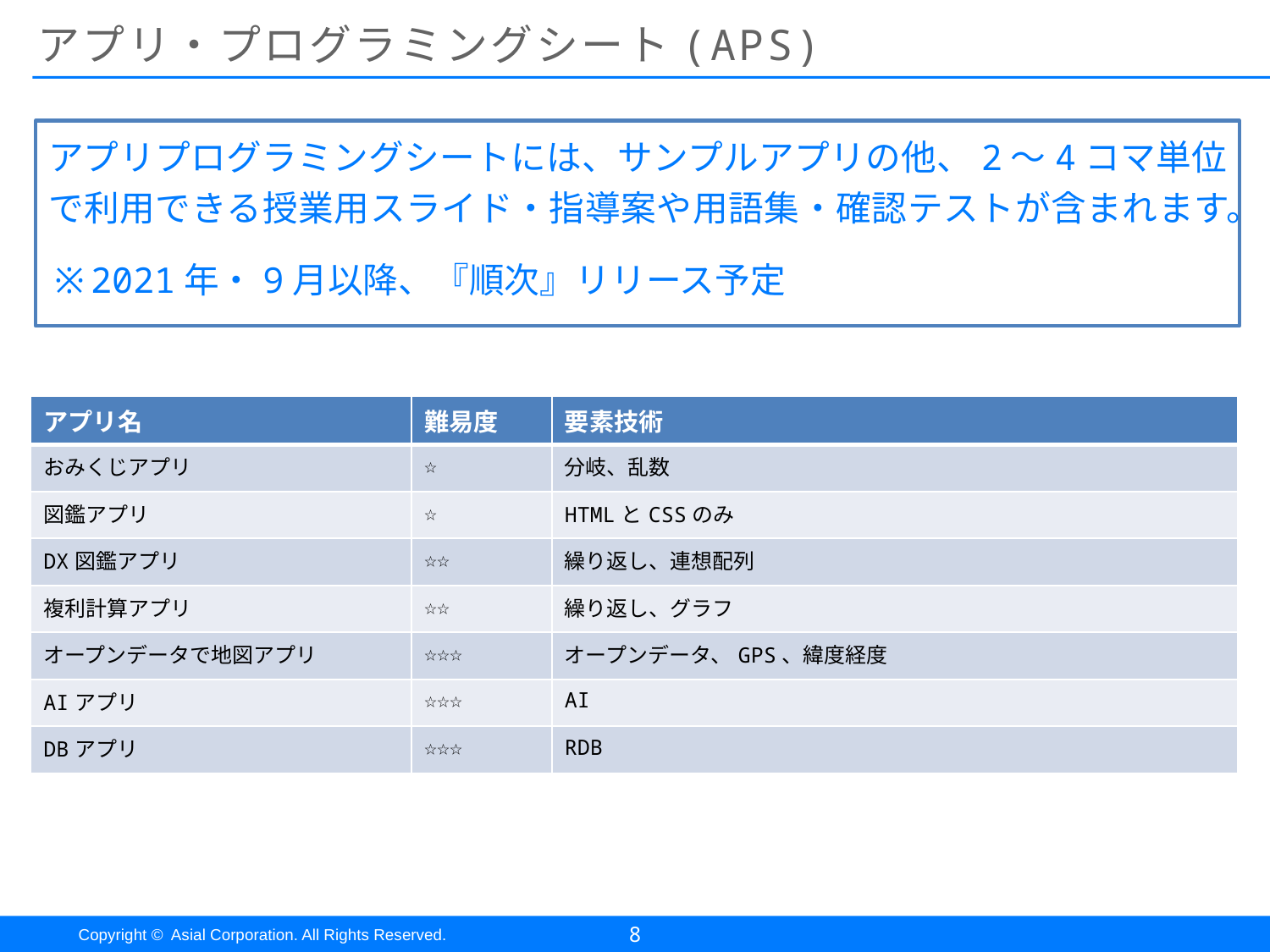

# アプリ・プログラミングシート(APS)
アプリプログラミングシートには、サンプルアプリの他、2～4コマ単位で利用できる授業用スライド・指導案や用語集・確認テストが含まれます。
※2021年・9月以降、『順次』リリース予定

| アプリ名 | 難易度 | 要素技術 |
| --- | --- | --- |
| おみくじアプリ | ☆ | 分岐、乱数 |
| 図鑑アプリ | ☆ | HTMLとCSSのみ |
| DX図鑑アプリ | ☆☆ | 繰り返し、連想配列 |
| 複利計算アプリ | ☆☆ | 繰り返し、グラフ |
| オープンデータで地図アプリ | ☆☆☆ | オープンデータ、GPS、緯度経度 |
| AIアプリ | ☆☆☆ | AI |
| DBアプリ | ☆☆☆ | RDB |
8